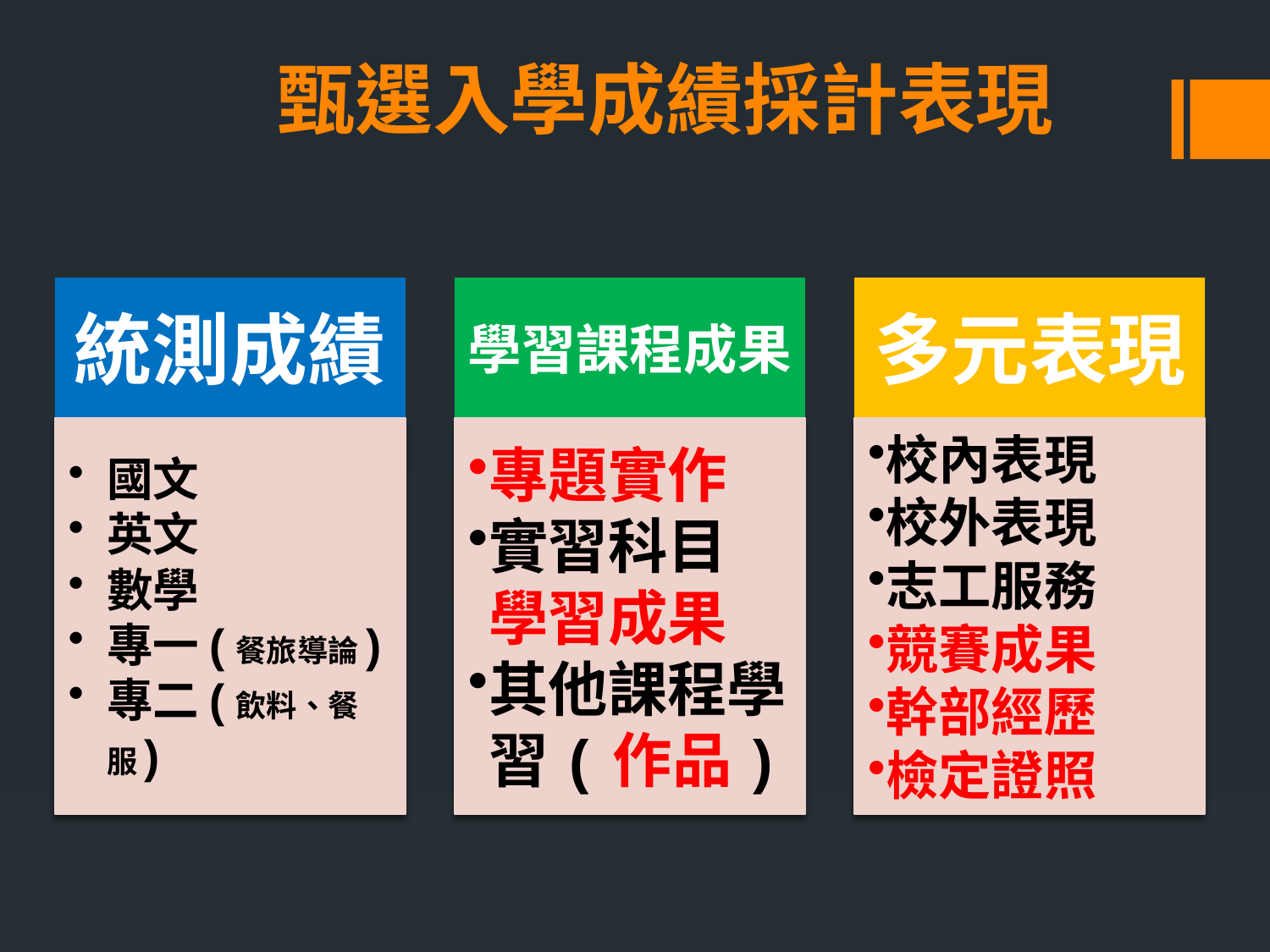

甄選入學成績採計表現
統測成績
國文
英文
學習課程成果
專題實作
多元表現
校內表現
數學
專一(餐旅導論)
專二(飲料、餐服)
實習科目    學習成果
志工服務
幹部經歷
校外表現
競賽成果
檢定證照
其他課程學習 ( 作品 )